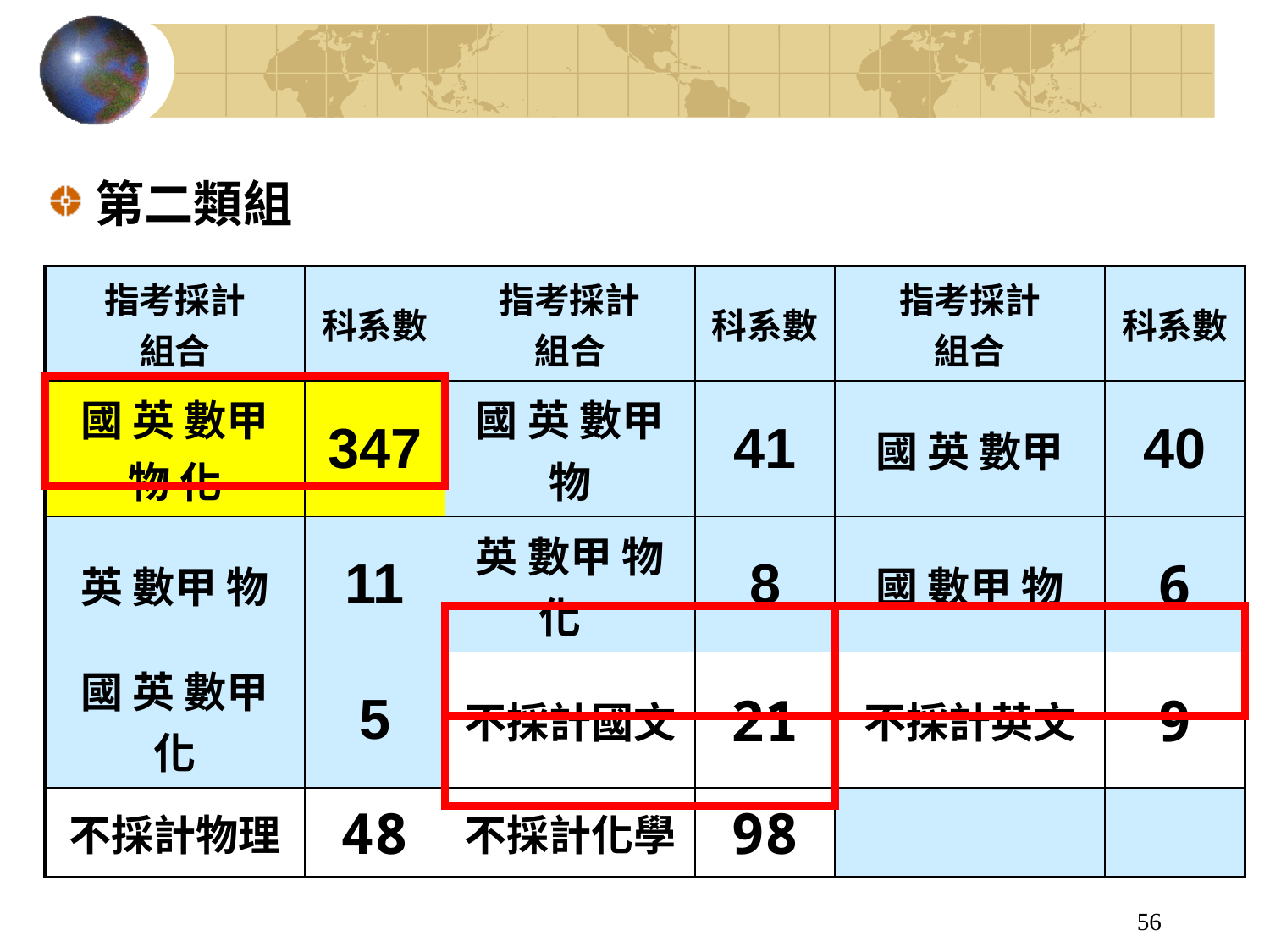

第二類組
| 指考採計 組合 | 科系數 | 指考採計 組合 | 科系數 | 指考採計 組合 | 科系數 |
| --- | --- | --- | --- | --- | --- |
| 國 英 數甲 物 化 | 347 | 國 英 數甲 物 | 41 | 國 英 數甲 | 40 |
| 英 數甲 物 | 11 | 英 數甲 物 化 | 8 | 國 數甲 物 | 6 |
| 國 英 數甲 化 | 5 | 不採計國文 | 21 | 不採計英文 | 9 |
| 不採計物理 | 48 | 不採計化學 | 98 |  |  |

56